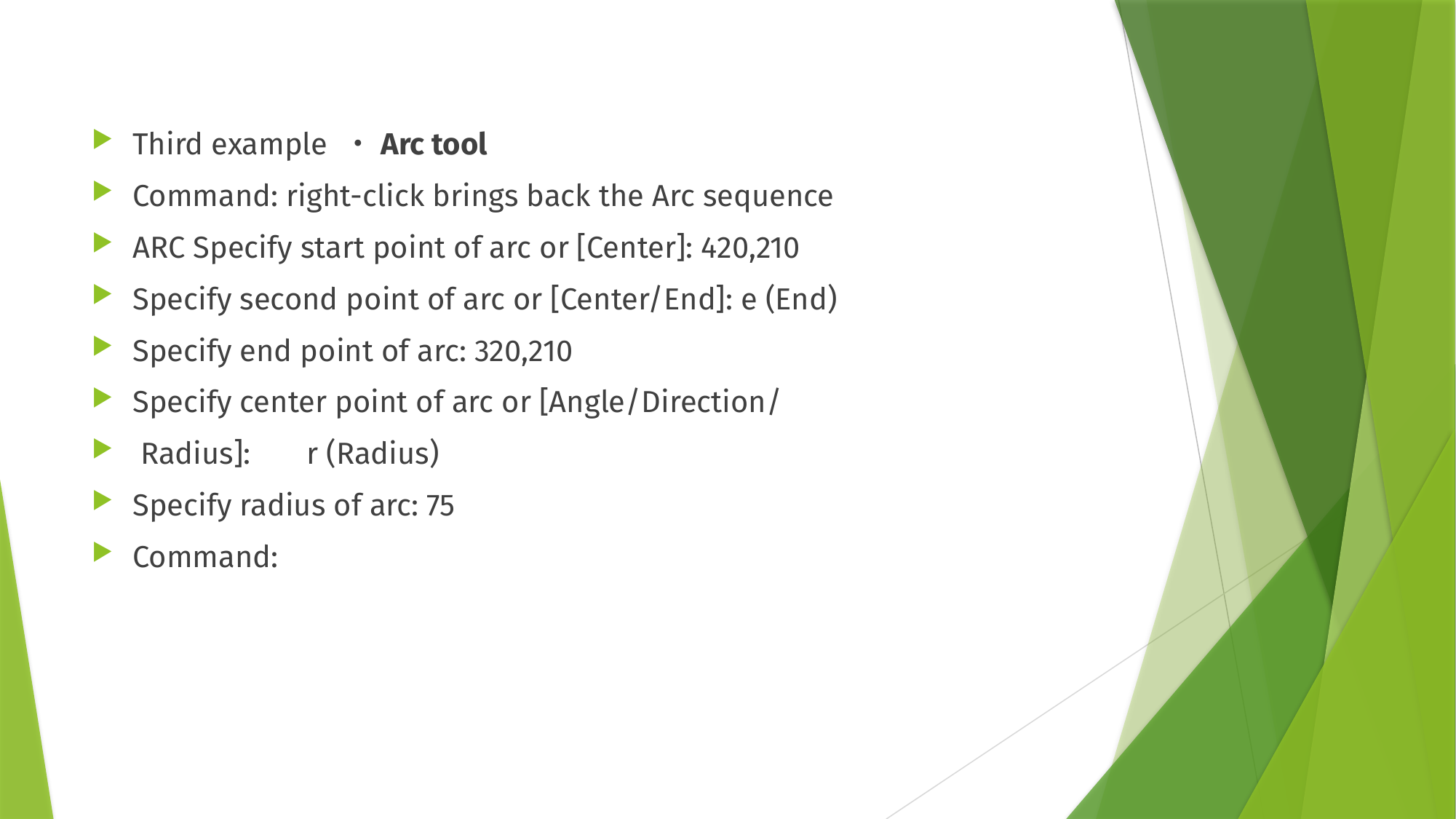

Third example ・Arc tool
Command: right-click brings back the Arc sequence
ARC Specify start point of arc or [Center]: 420,210
Specify second point of arc or [Center/End]: e (End)
Specify end point of arc: 320,210
Specify center point of arc or [Angle/Direction/
 Radius]:       r (Radius)
Specify radius of arc: 75
Command: